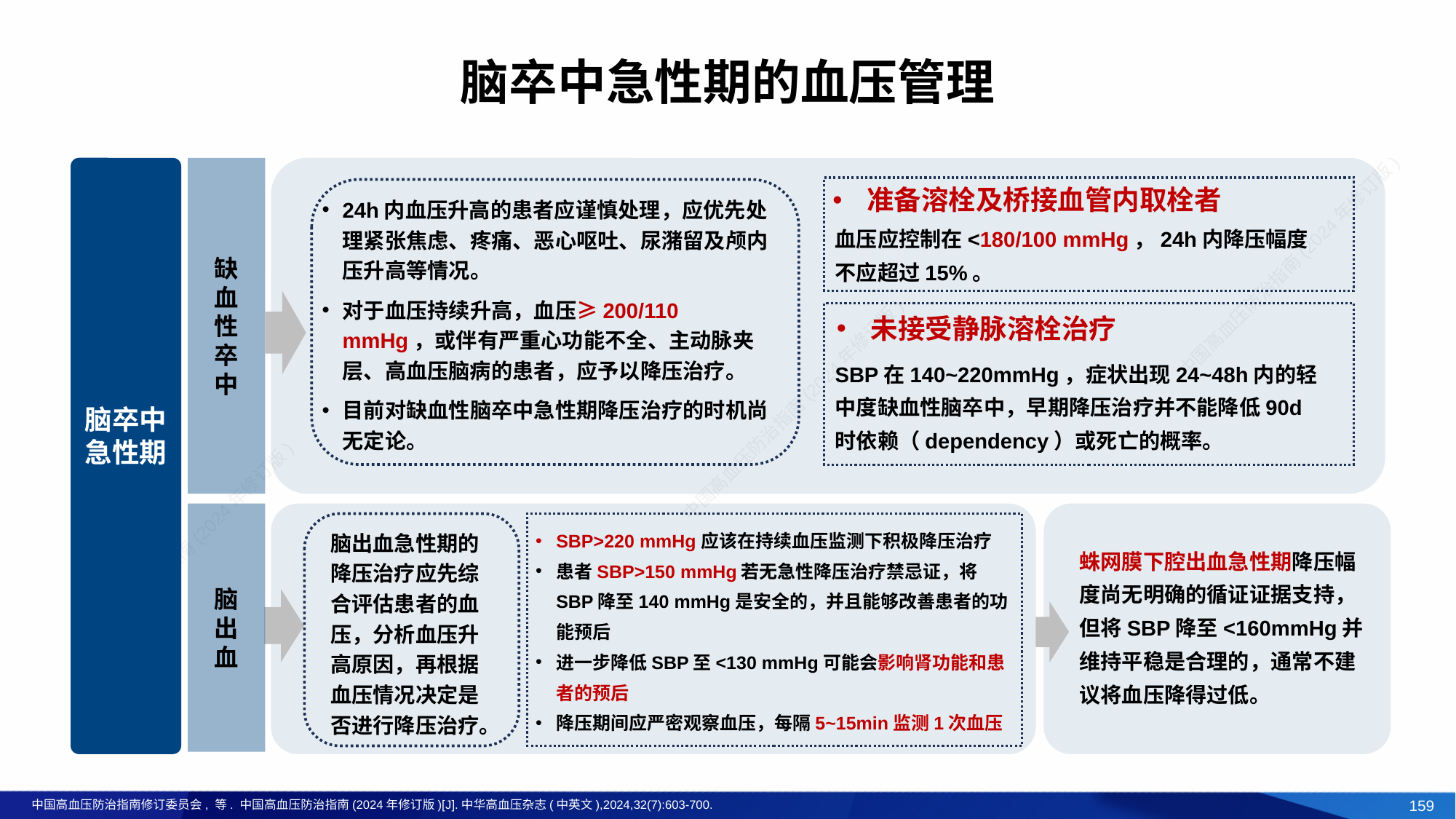

# 脑卒中急性期的血压管理

缺
血
性
卒
中

准备溶栓及桥接血管内取栓者
血压应控制在<180/100 mmHg，24h内降压幅度不应超过15%。

未接受静脉溶栓治疗
SBP在140~220mmHg，症状出现24~48h内的轻中度缺血性脑卒中，早期降压治疗并不能降低90d时依赖（dependency）或死亡的概率。

24h内血压升高的患者应谨慎处理，应优先处理紧张焦虑、疼痛、恶心呕吐、尿潴留及颅内压升高等情况。
对于血压持续升高，血压≥200/110 mmHg，或伴有严重心功能不全、主动脉夹层、高血压脑病的患者，应予以降压治疗。
目前对缺血性脑卒中急性期降压治疗的时机尚无定论。
脑卒中
急性期
脑
出
血

SBP>220 mmHg应该在持续血压监测下积极降压治疗
患者SBP>150 mmHg若无急性降压治疗禁忌证，将SBP降至140 mmHg是安全的，并且能够改善患者的功能预后
进一步降低SBP至<130 mmHg可能会影响肾功能和患者的预后
降压期间应严密观察血压，每隔5~15min监测1次血压
脑出血急性期的降压治疗应先综合评估患者的血压，分析血压升高原因，再根据血压情况决定是否进行降压治疗。
蛛网膜下腔出血急性期降压幅度尚无明确的循证证据支持，但将SBP降至<160mmHg并维持平稳是合理的，通常不建议将血压降得过低。